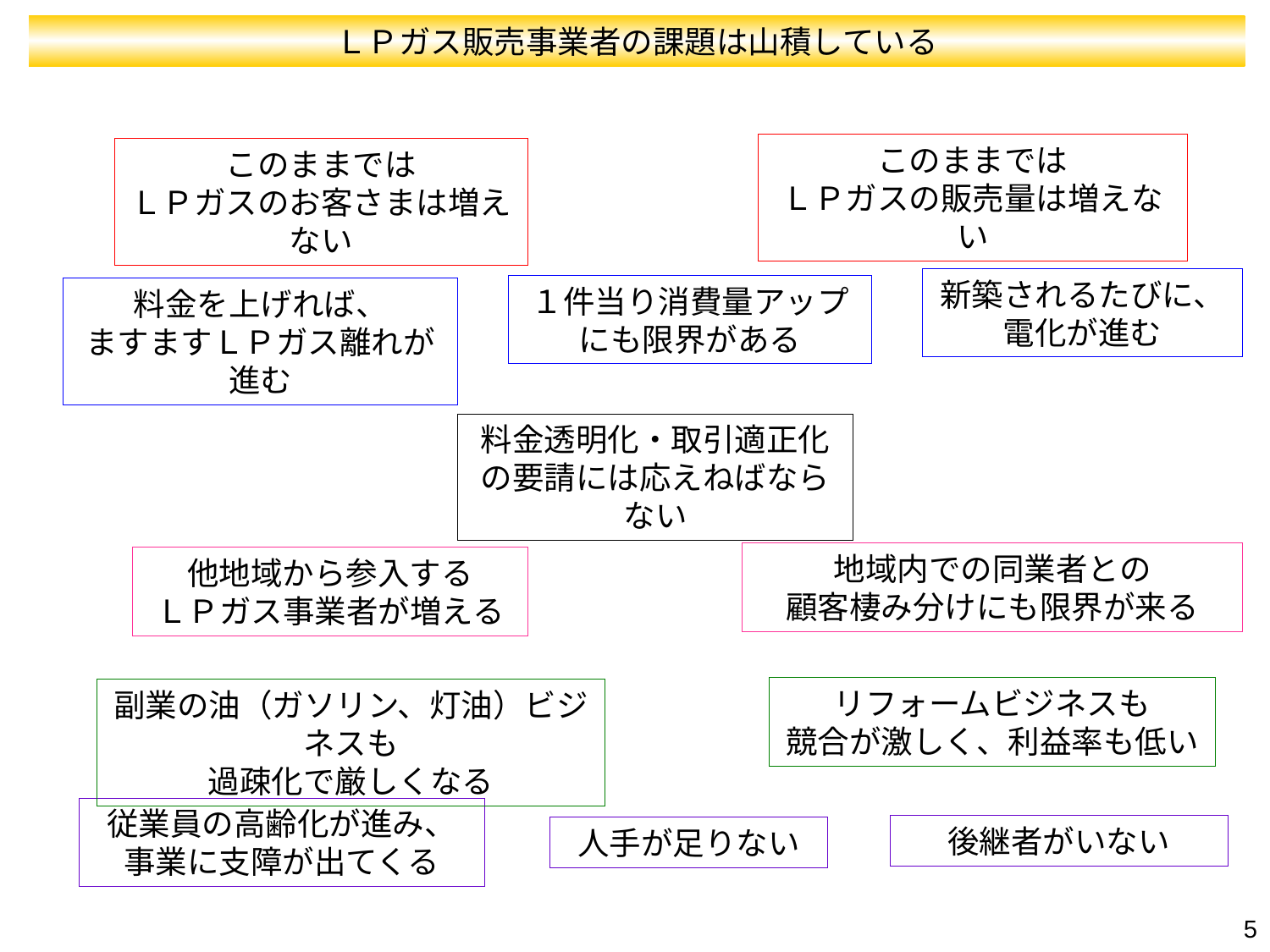

ＬＰガス販売事業者の課題は山積している
このままでは
ＬＰガスの販売量は増えない
このままでは
ＬＰガスのお客さまは増えない
新築されるたびに、
電化が進む
１件当り消費量アップ
にも限界がある
料金を上げれば、
ますますＬＰガス離れが進む
料金透明化・取引適正化の要請には応えねばならない
地域内での同業者との
顧客棲み分けにも限界が来る
他地域から参入する
ＬＰガス事業者が増える
リフォームビジネスも
競合が激しく、利益率も低い
副業の油（ガソリン、灯油）ビジネスも
過疎化で厳しくなる
従業員の高齢化が進み、
事業に支障が出てくる
後継者がいない
人手が足りない
5